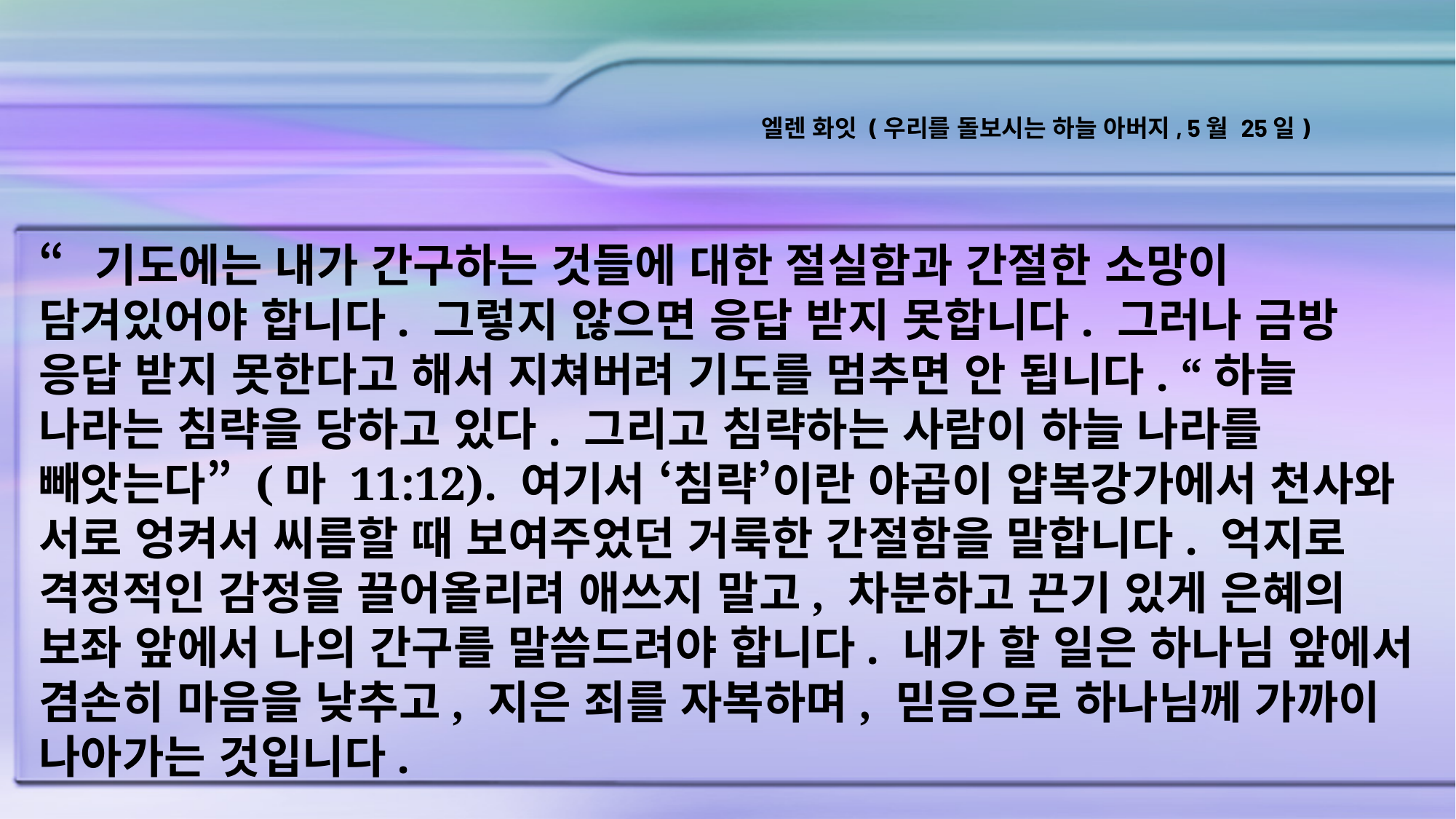

엘렌 화잇 (우리를 돌보시는 하늘 아버지, 5월 25일)
“기도에는 내가 간구하는 것들에 대한 절실함과 간절한 소망이 담겨있어야 합니다. 그렇지 않으면 응답 받지 못합니다. 그러나 금방 응답 받지 못한다고 해서 지쳐버려 기도를 멈추면 안 됩니다. “하늘 나라는 침략을 당하고 있다. 그리고 침략하는 사람이 하늘 나라를 빼앗는다” (마 11:12). 여기서 ‘침략’이란 야곱이 얍복강가에서 천사와 서로 엉켜서 씨름할 때 보여주었던 거룩한 간절함을 말합니다. 억지로 격정적인 감정을 끌어올리려 애쓰지 말고, 차분하고 끈기 있게 은혜의 보좌 앞에서 나의 간구를 말씀드려야 합니다. 내가 할 일은 하나님 앞에서 겸손히 마음을 낮추고, 지은 죄를 자복하며, 믿음으로 하나님께 가까이 나아가는 것입니다.